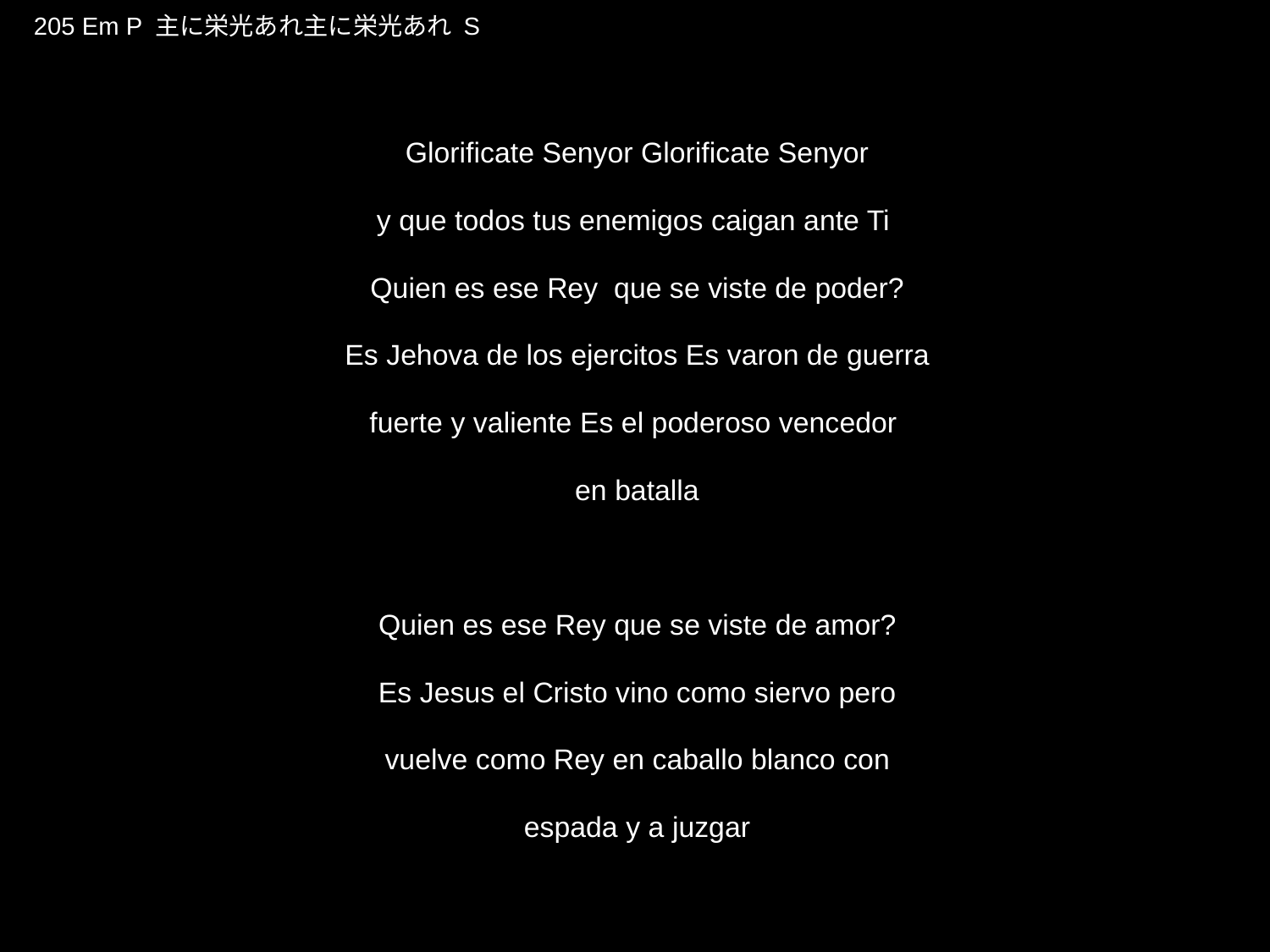

しゅにえいこうあれしゅにえいこうあれ
★P
205 Em P 主に栄光あれ主に栄光あれ S
★３
Glorificate Senyor Glorificate Senyor
y que todos tus enemigos caigan ante Ti
Quien es ese Rey  que se viste de poder?
Es Jehova de los ejercitos Es varon de guerra
fuerte y valiente Es el poderoso vencedor
en batalla
Quien es ese Rey que se viste de amor?
Es Jesus el Cristo vino como siervo pero
vuelve como Rey en caballo blanco con
espada y a juzgar